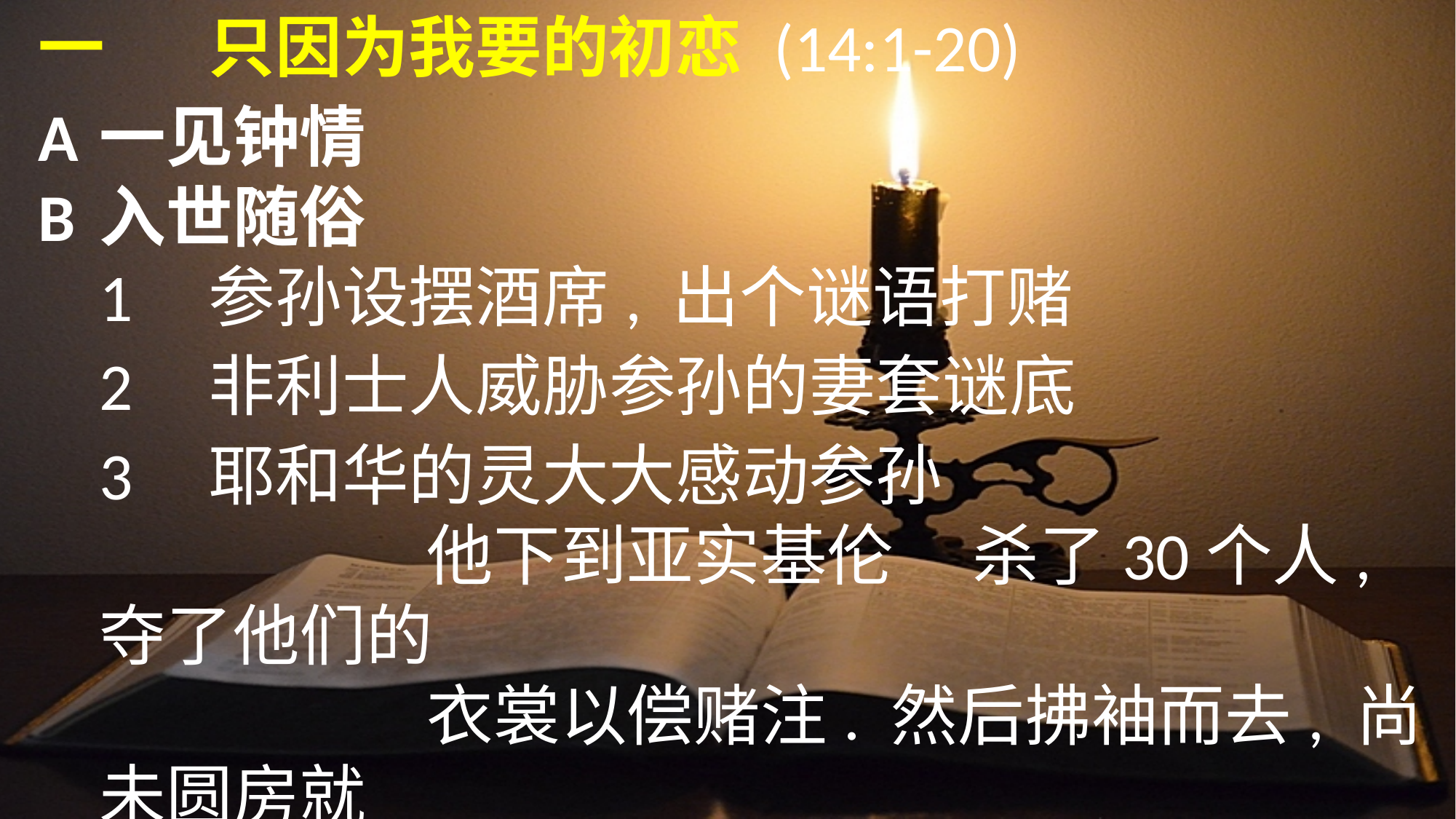

一	只因为我要的初恋 (14:1-20)
A	一见钟情
B	入世随俗
	1	参孙设摆酒席, 出个谜语打赌
	2	非利士人威胁参孙的妻套谜底
	3	耶和华的灵大大感动参孙
				他下到亚实基伦	杀了30个人, 夺了他们的
				衣裳以偿赌注. 然后拂袖而去, 尚未圆房就
				回了父家.